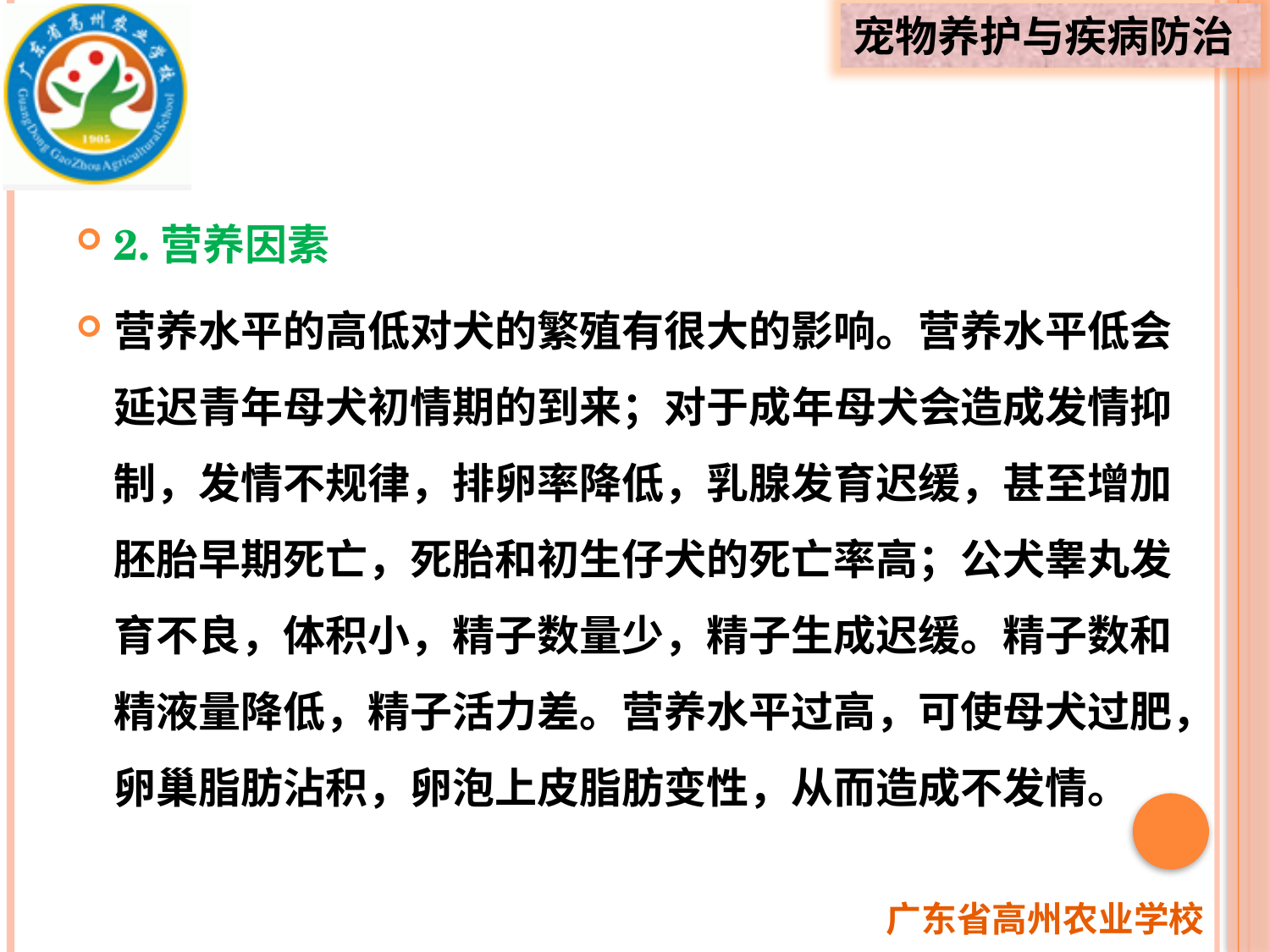

2.营养因素
营养水平的高低对犬的繁殖有很大的影响。营养水平低会延迟青年母犬初情期的到来；对于成年母犬会造成发情抑制，发情不规律，排卵率降低，乳腺发育迟缓，甚至增加胚胎早期死亡，死胎和初生仔犬的死亡率高；公犬睾丸发育不良，体积小，精子数量少，精子生成迟缓。精子数和精液量降低，精子活力差。营养水平过高，可使母犬过肥，卵巢脂肪沾积，卵泡上皮脂肪变性，从而造成不发情。